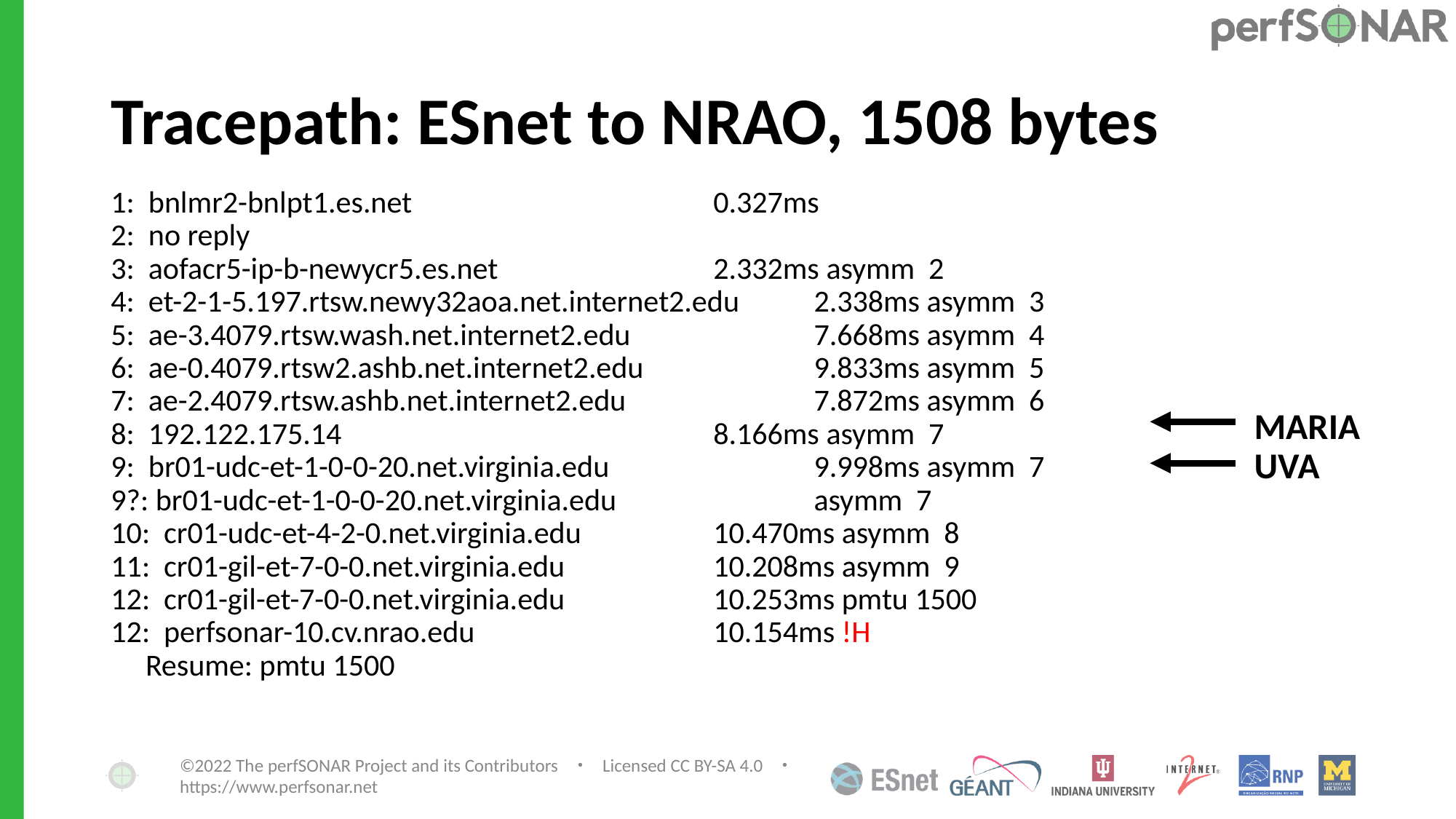

# Tracepath: ESnet to NRAO, 1508 bytes
1:  bnlmr2-bnlpt1.es.net                                  		0.327ms
2:  no reply
3:  aofacr5-ip-b-newycr5.es.net                           		2.332ms asymm  2
4:  et-2-1-5.197.rtsw.newy32aoa.net.internet2.edu	2.338ms asymm  3
5:  ae-3.4079.rtsw.wash.net.internet2.edu                 	7.668ms asymm  4
6:  ae-0.4079.rtsw2.ashb.net.internet2.edu                	9.833ms asymm  5
7:  ae-2.4079.rtsw.ashb.net.internet2.edu                 	7.872ms asymm  6
8:  192.122.175.14                                        		8.166ms asymm  7
9:  br01-udc-et-1-0-0-20.net.virginia.edu                 	9.998ms asymm  7
9?: br01-udc-et-1-0-0-20.net.virginia.edu               	asymm  7
10:  cr01-udc-et-4-2-0.net.virginia.edu                   	10.470ms asymm  8
11:  cr01-gil-et-7-0-0.net.virginia.edu                   		10.208ms asymm  9
12:  cr01-gil-et-7-0-0.net.virginia.edu                   		10.253ms pmtu 1500
12:  perfsonar-10.cv.nrao.edu                             		10.154ms !H
     Resume: pmtu 1500

MARIA
UVA
©2022 The perfSONAR Project and its Contributors  ・  Licensed CC BY-SA 4.0  ・  https://www.perfsonar.net